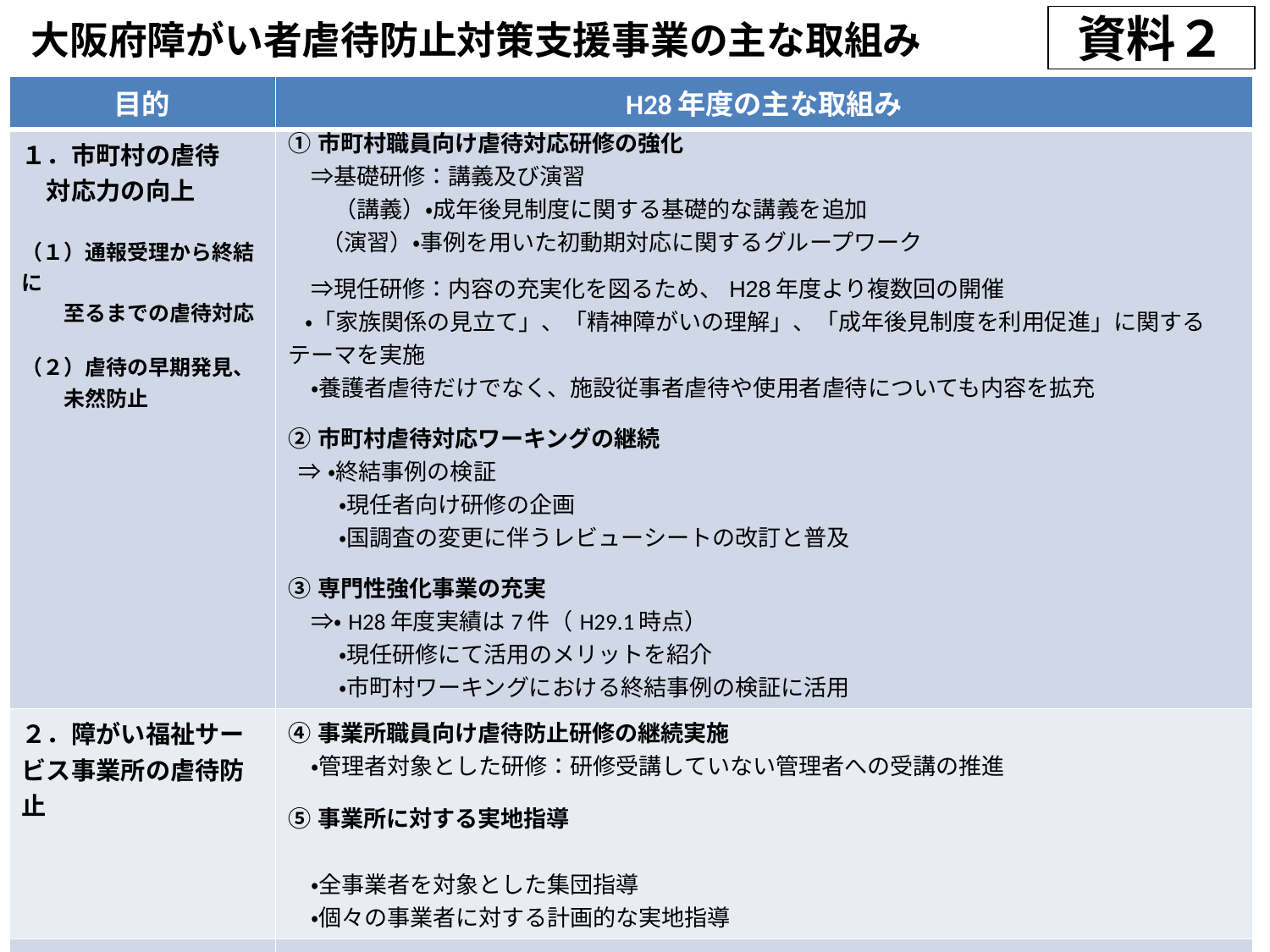

資料２
大阪府障がい者虐待防止対策支援事業の主な取組み
| 目的 | H28年度の主な取組み |
| --- | --- |
| １．市町村の虐待 　対応力の向上 （１）通報受理から終結に　 　　至るまでの虐待対応 （２）虐待の早期発見、 　　未然防止 | ①市町村職員向け虐待対応研修の強化 　⇒基礎研修：講義及び演習 　　（講義）・成年後見制度に関する基礎的な講義を追加 　 （演習）・事例を用いた初動期対応に関するグループワーク 　⇒現任研修：内容の充実化を図るため、H28年度より複数回の開催 ・「家族関係の見立て」、「精神障がいの理解」、「成年後見制度を利用促進」に関するテーマを実施 　・養護者虐待だけでなく、施設従事者虐待や使用者虐待についても内容を拡充 ②市町村虐待対応ワーキングの継続 ⇒・終結事例の検証 　 　・現任者向け研修の企画 　 　・国調査の変更に伴うレビューシートの改訂と普及　　　 ③専門性強化事業の充実 　⇒・H28年度実績は7件（H29.1時点） 　 　・現任研修にて活用のメリットを紹介 　 　・市町村ワーキングにおける終結事例の検証に活用 |
| ２．障がい福祉サービス事業所の虐待防止 | ④事業所職員向け虐待防止研修の継続実施 　・管理者対象とした研修：研修受講していない管理者への受講の推進 ⑤事業所に対する実地指導　　　　　　　　　　　　　　　　　　　　　　　　　　　　　　　　　　　　　　　　　　 　・全事業者を対象とした集団指導 　・個々の事業者に対する計画的な実地指導 |
| ３．関係機関との連携 | ⑥使用者虐待における大阪労働局との連携 　・定期的な実務者会議の実施 ⑦DV対応における連携 　・ 現任研修において、DVの理解と障がい者虐待対応との連携に関する講義実施、 　　市町村DV担当職員向け研修にも、障がい者虐待に関する講義を導入 |